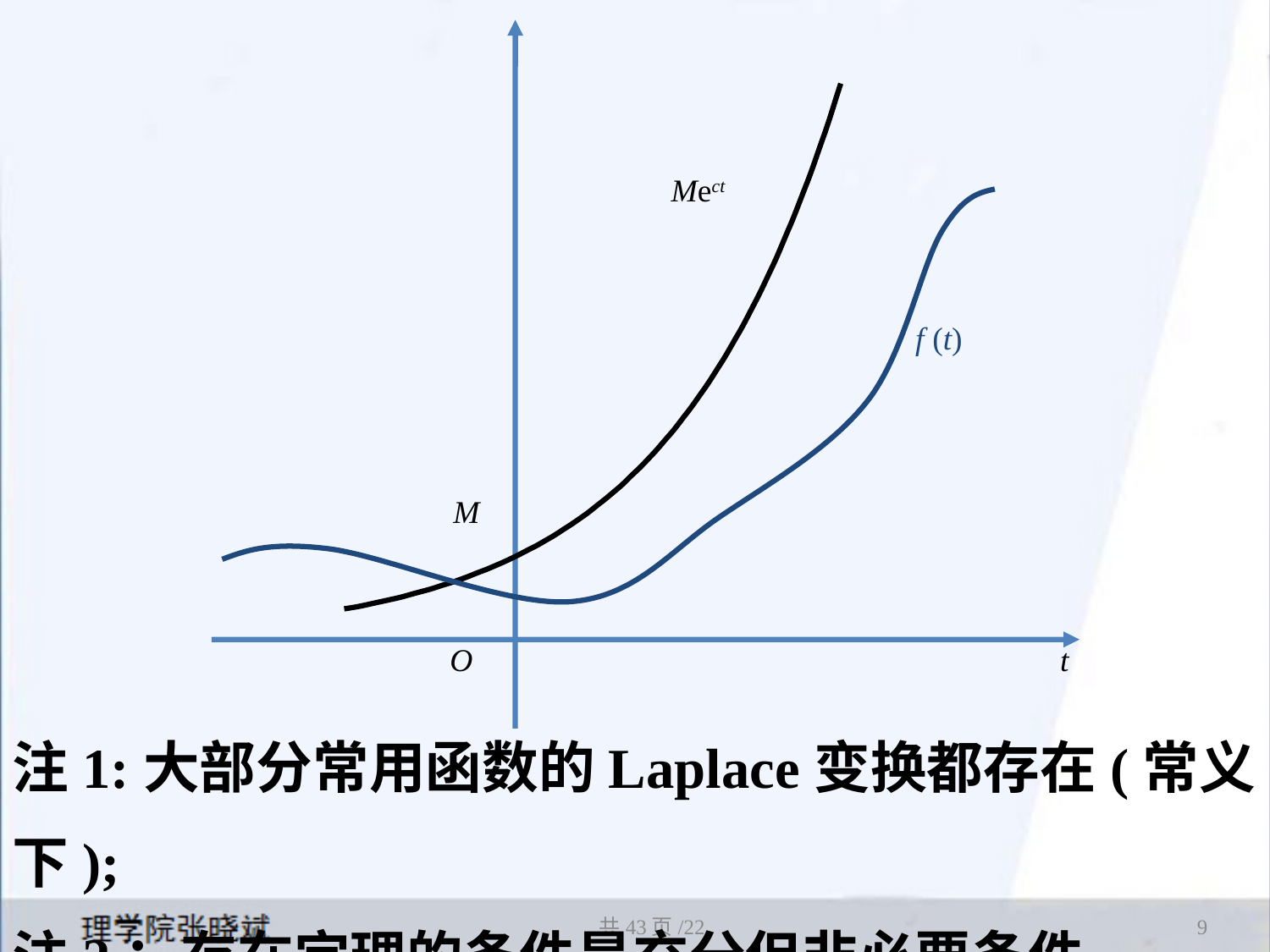

Mect

f (t)
M
O
t

注1:大部分常用函数的Laplace变换都存在(常义下);
注2：存在定理的条件是充分但非必要条件.
共43页/22
9